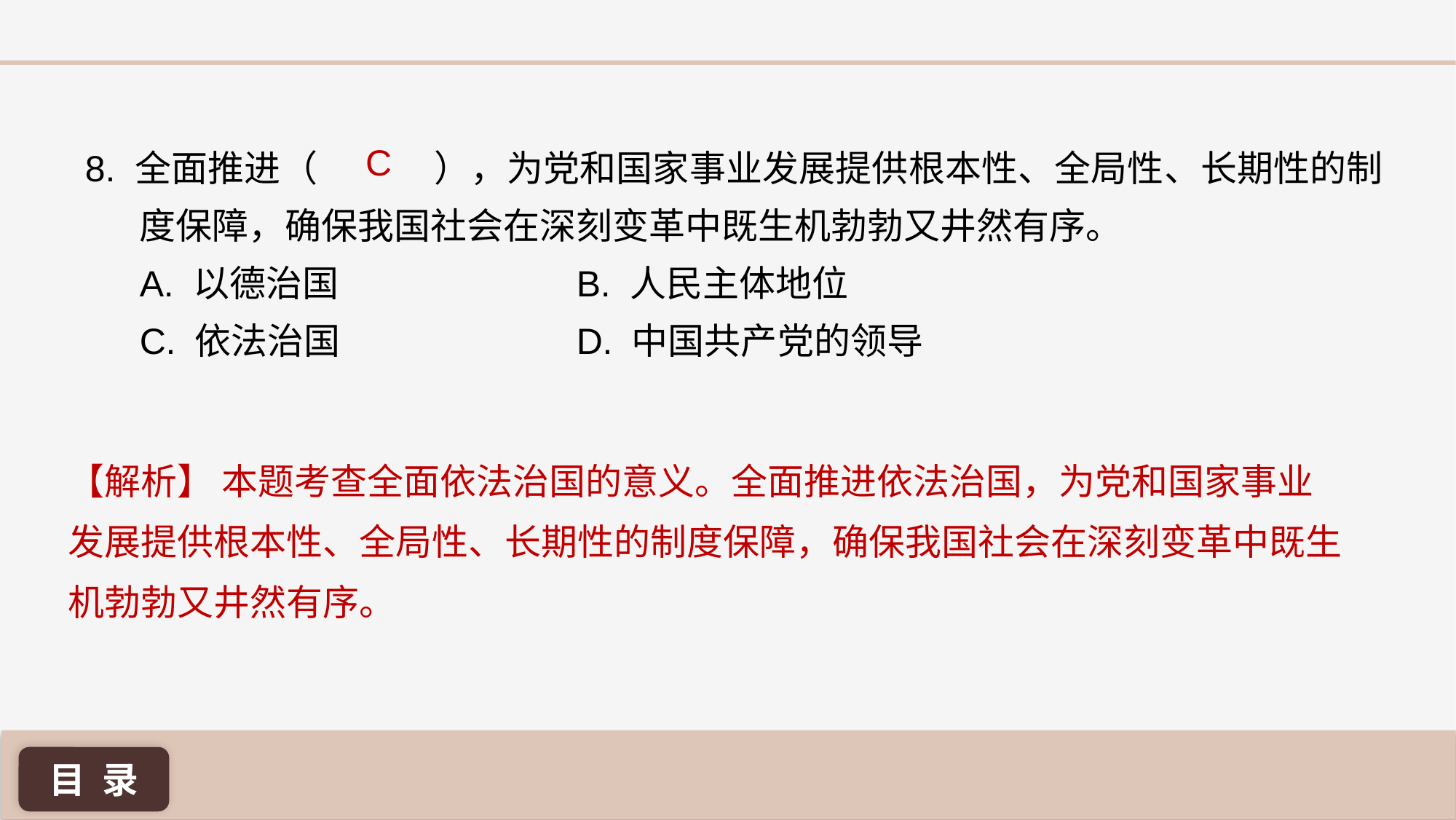

C
8. 全面推进（              ），为党和国家事业发展提供根本性、全局性、长期性的制度保障，确保我国社会在深刻变革中既生机勃勃又井然有序。
A. 以德治国 			B. 人民主体地位
C. 依法治国 			D. 中国共产党的领导
【解析】 本题考查全面依法治国的意义。全面推进依法治国，为党和国家事业发展提供根本性、全局性、长期性的制度保障，确保我国社会在深刻变革中既生机勃勃又井然有序。